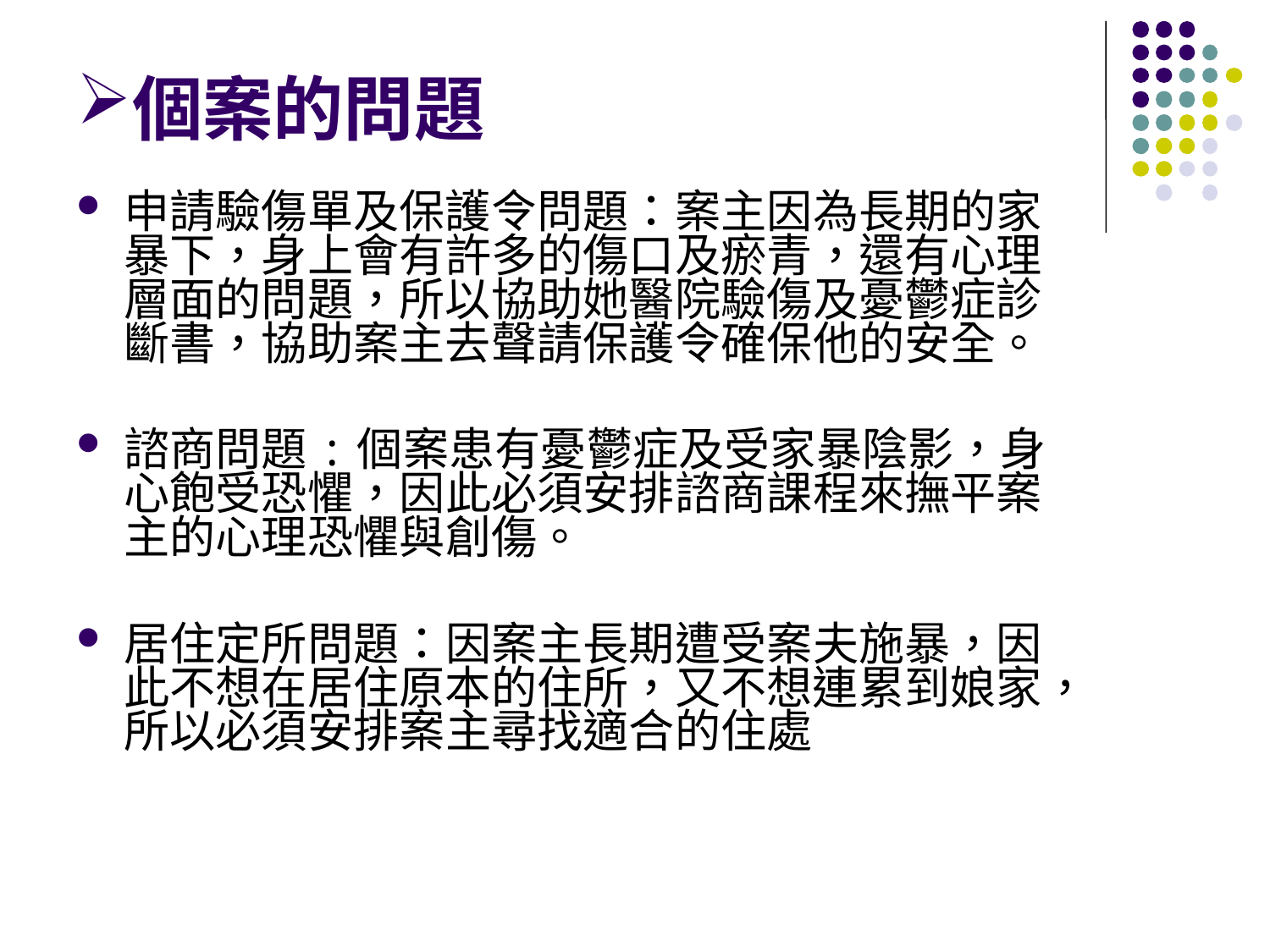

個案的問題
申請驗傷單及保護令問題：案主因為長期的家暴下，身上會有許多的傷口及瘀青，還有心理層面的問題，所以協助她醫院驗傷及憂鬱症診斷書，協助案主去聲請保護令確保他的安全。

諮商問題:個案患有憂鬱症及受家暴陰影，身心飽受恐懼，因此必須安排諮商課程來撫平案主的心理恐懼與創傷。

居住定所問題：因案主長期遭受案夫施暴，因此不想在居住原本的住所，又不想連累到娘家，所以必須安排案主尋找適合的住處